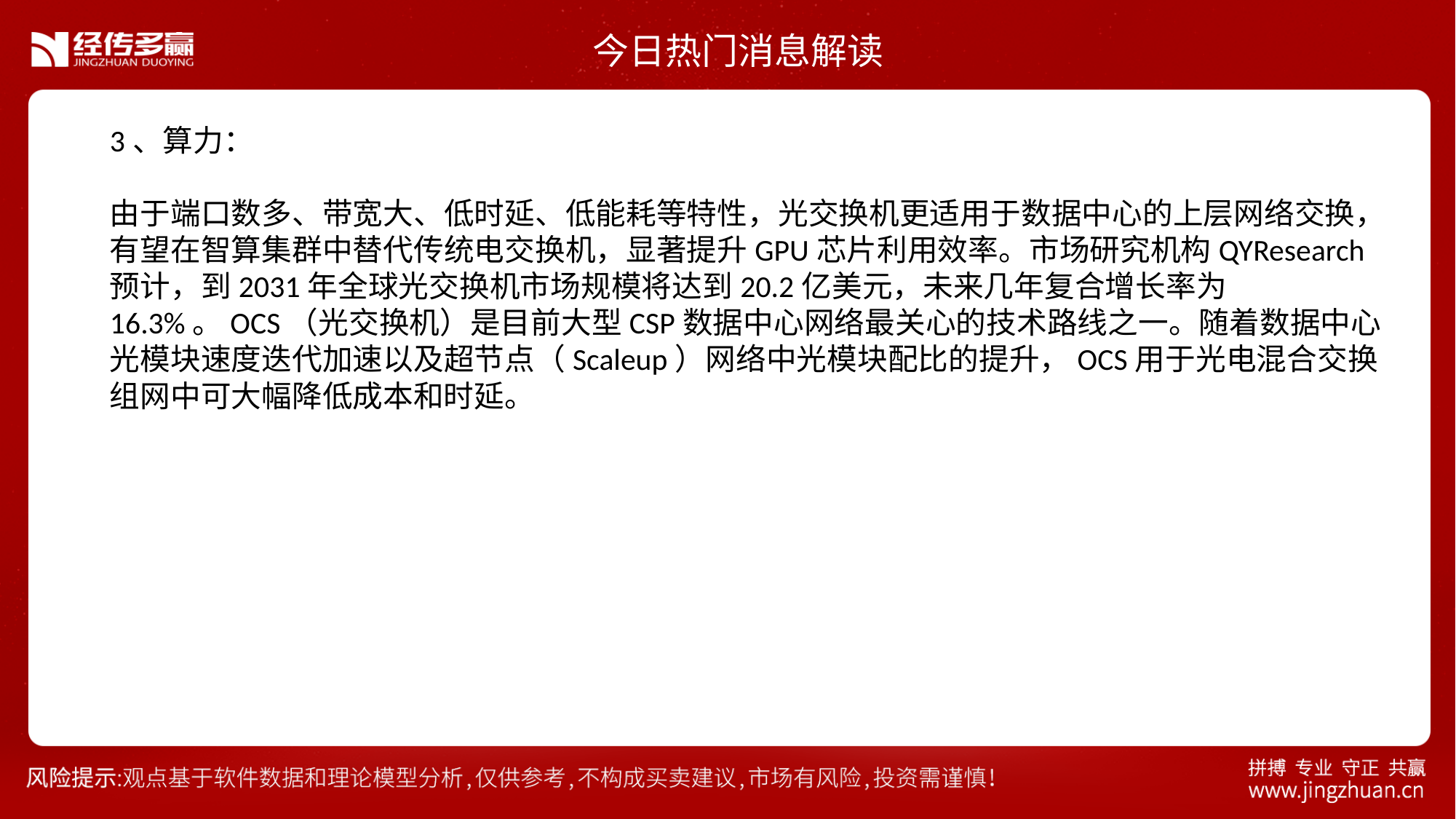

今日热门消息解读
3、算力：

由于端口数多、带宽大、低时延、低能耗等特性，光交换机更适用于数据中心的上层网络交换，有望在智算集群中替代传统电交换机，显著提升GPU芯片利用效率。市场研究机构QYResearch预计，到2031年全球光交换机市场规模将达到20.2亿美元，未来几年复合增长率为16.3%。OCS（光交换机）是目前大型CSP数据中心网络最关心的技术路线之一。随着数据中心光模块速度迭代加速以及超节点（Scaleup）网络中光模块配比的提升，OCS用于光电混合交换组网中可大幅降低成本和时延。